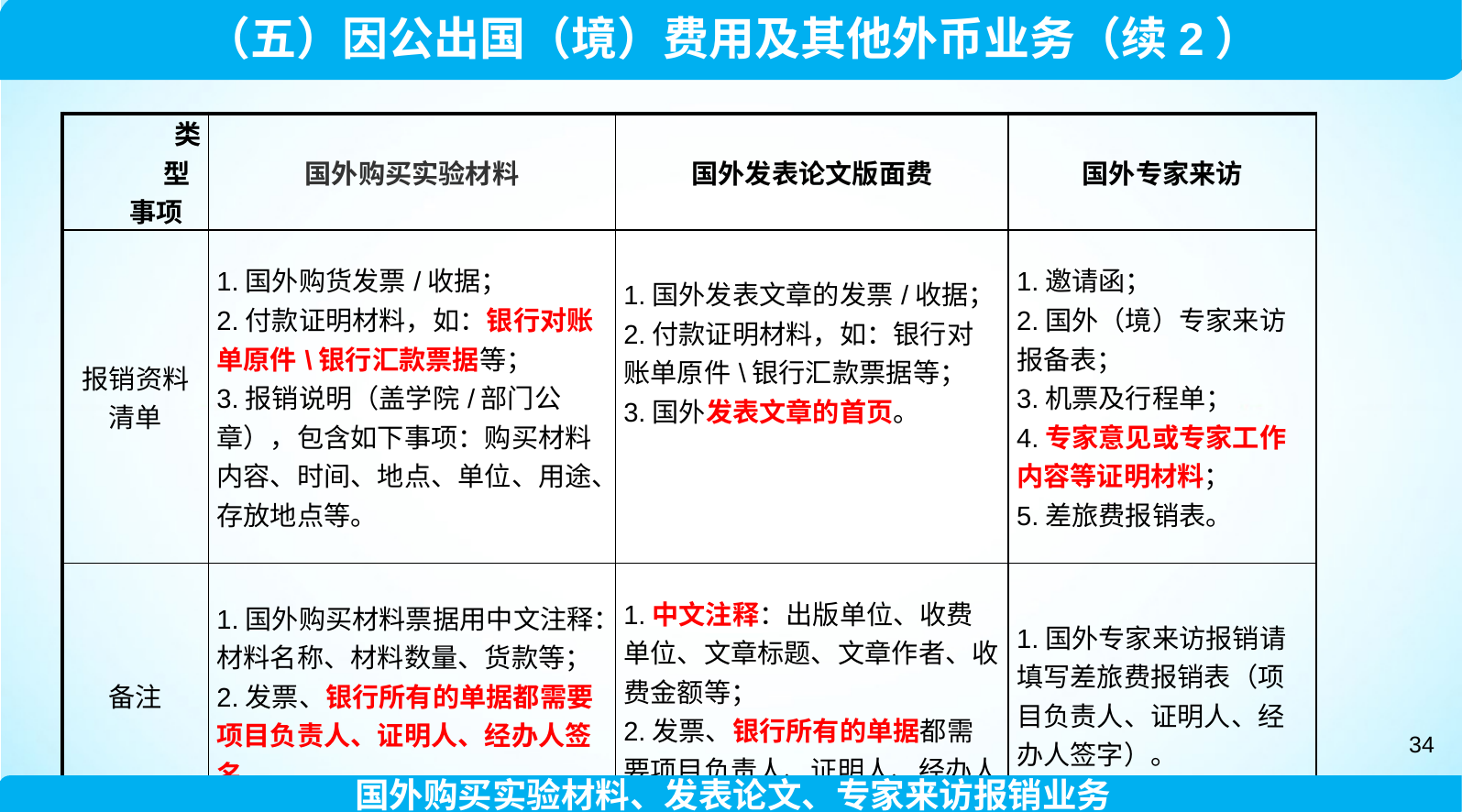

（五）因公出国（境）费用及其他外币业务（续2）
| 类型 事项 | 国外购买实验材料 | 国外发表论文版面费 | 国外专家来访 |
| --- | --- | --- | --- |
| 报销资料清单 | 1.国外购货发票/收据； 2.付款证明材料，如：银行对账单原件\银行汇款票据等； 3.报销说明（盖学院/部门公章），包含如下事项：购买材料内容、时间、地点、单位、用途、存放地点等。 | 1.国外发表文章的发票/收据； 2.付款证明材料，如：银行对账单原件\银行汇款票据等； 3.国外发表文章的首页。 | 1.邀请函； 2.国外（境）专家来访报备表； 3.机票及行程单； 4.专家意见或专家工作内容等证明材料； 5.差旅费报销表。 |
| 备注 | 1.国外购买材料票据用中文注释：材料名称、材料数量、货款等； 2.发票、银行所有的单据都需要项目负责人、证明人、经办人签名。 | 1.中文注释：出版单位、收费单位、文章标题、文章作者、收费金额等； 2.发票、银行所有的单据都需要项目负责人、证明人、经办人签名。 | 1.国外专家来访报销请填写差旅费报销表（项目负责人、证明人、经办人签字）。 |
34
国外购买实验材料、发表论文、专家来访报销业务